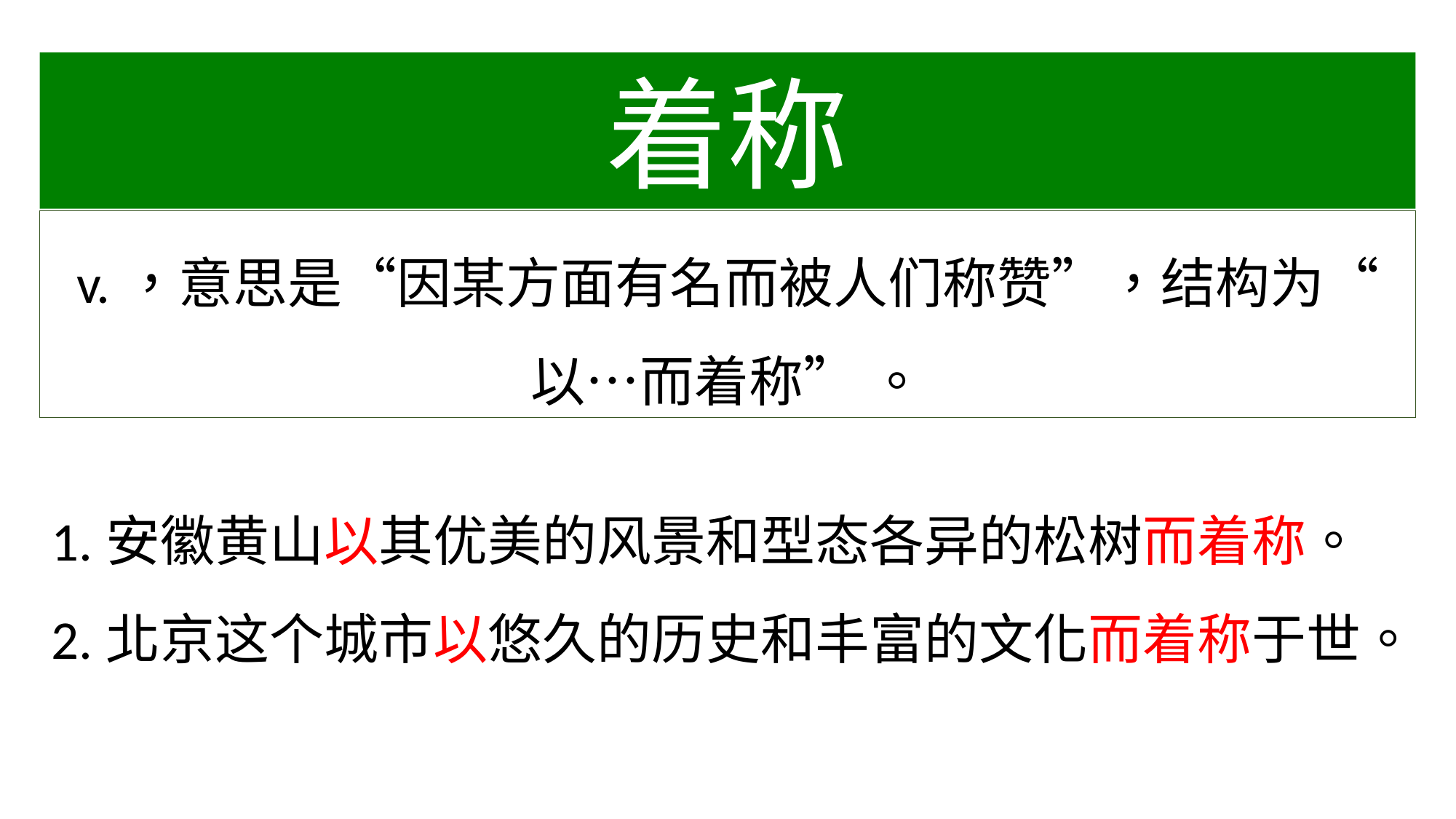

着称
v.，意思是“因某方面有名而被人们称赞”，结构为“以…而着称” 。
1.安徽黄山以其优美的风景和型态各异的松树而着称。
2.北京这个城市以悠久的历史和丰富的文化而着称于世。